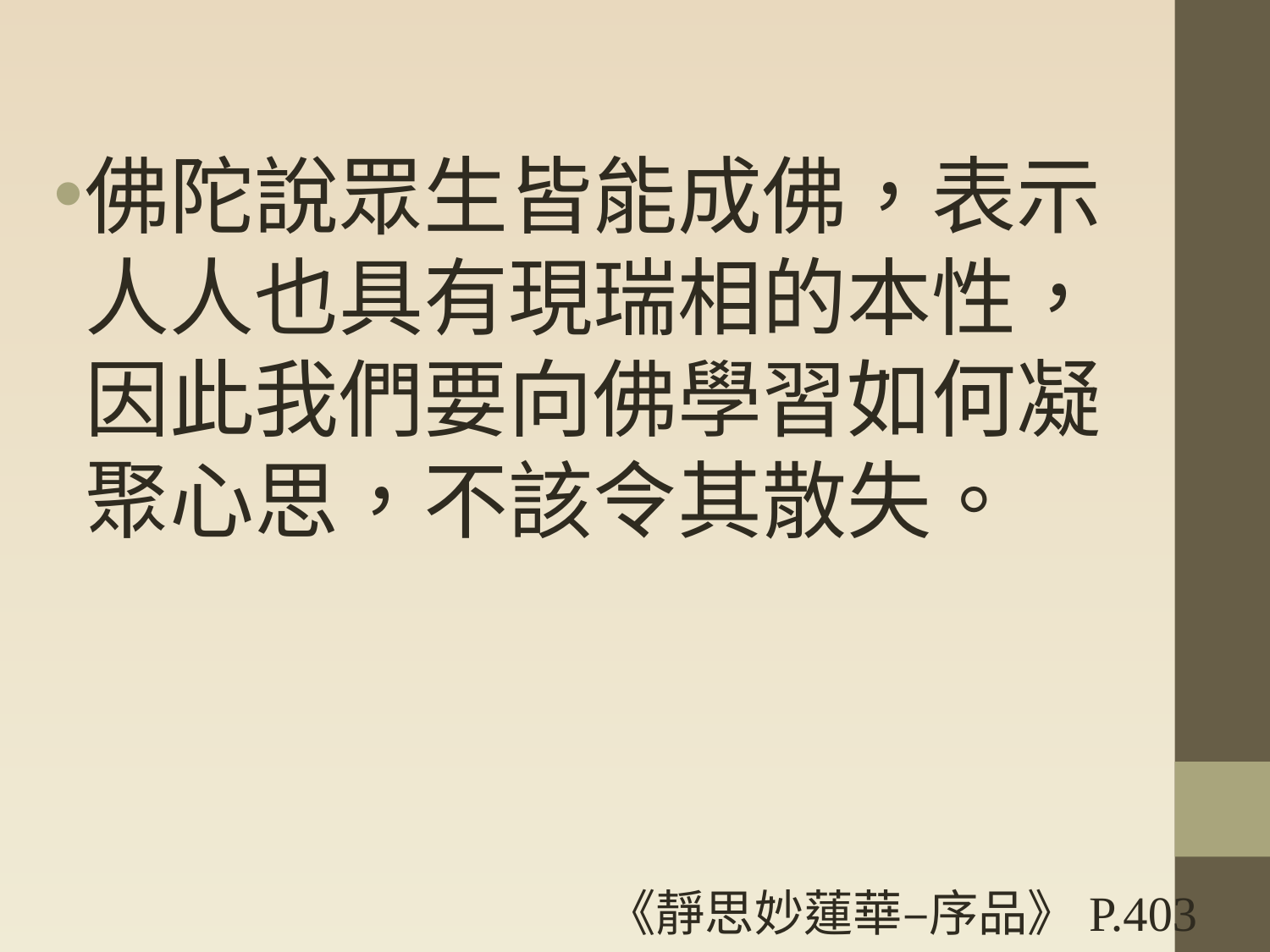

佛陀說眾生皆能成佛，表示人人也具有現瑞相的本性，因此我們要向佛學習如何凝聚心思，不該令其散失。
《靜思妙蓮華–序品》P.403